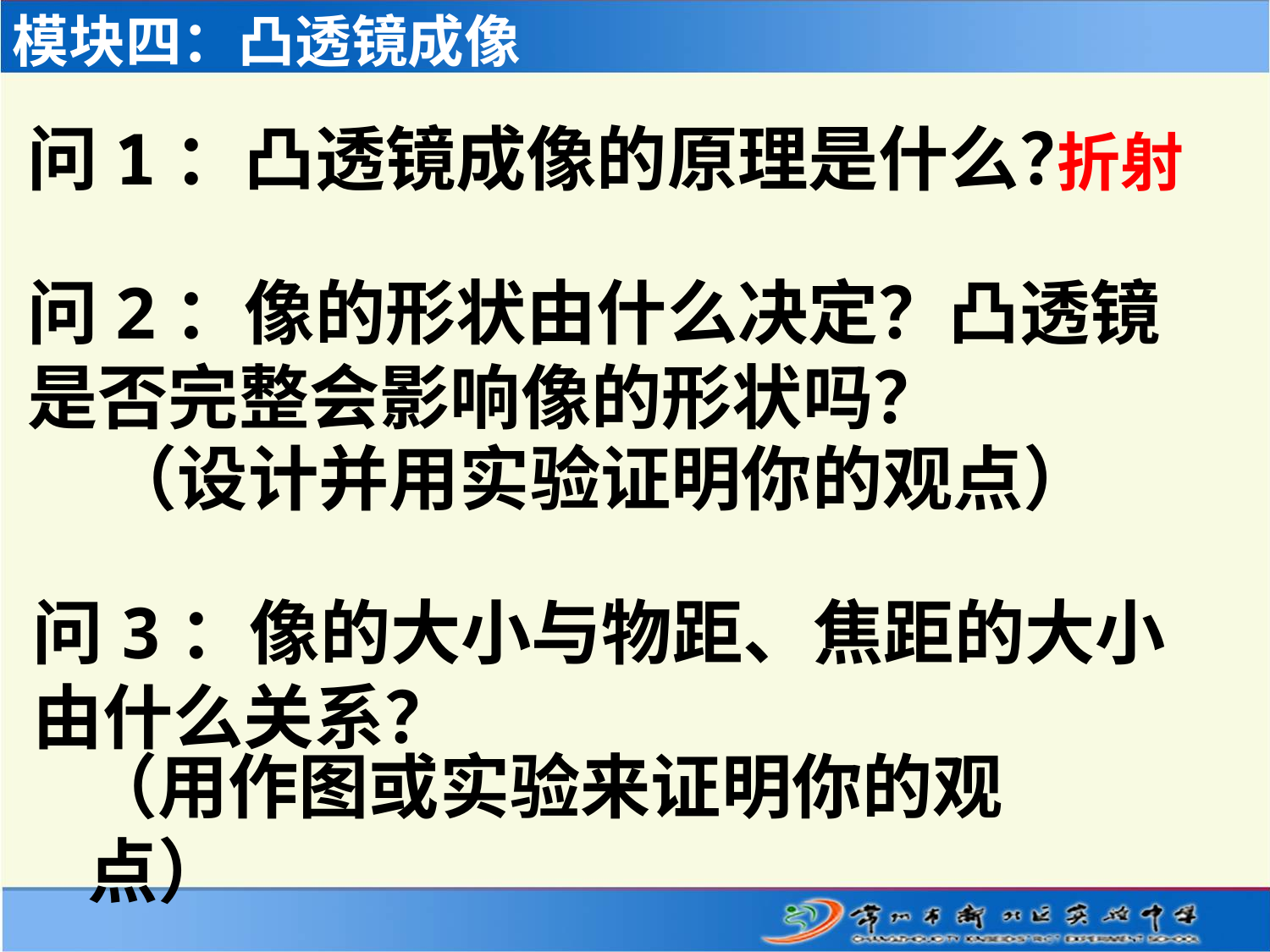

模块四：凸透镜成像
问1：凸透镜成像的原理是什么？
折射
问2：像的形状由什么决定？凸透镜是否完整会影响像的形状吗？
（设计并用实验证明你的观点）
问3：像的大小与物距、焦距的大小由什么关系？
（用作图或实验来证明你的观点）